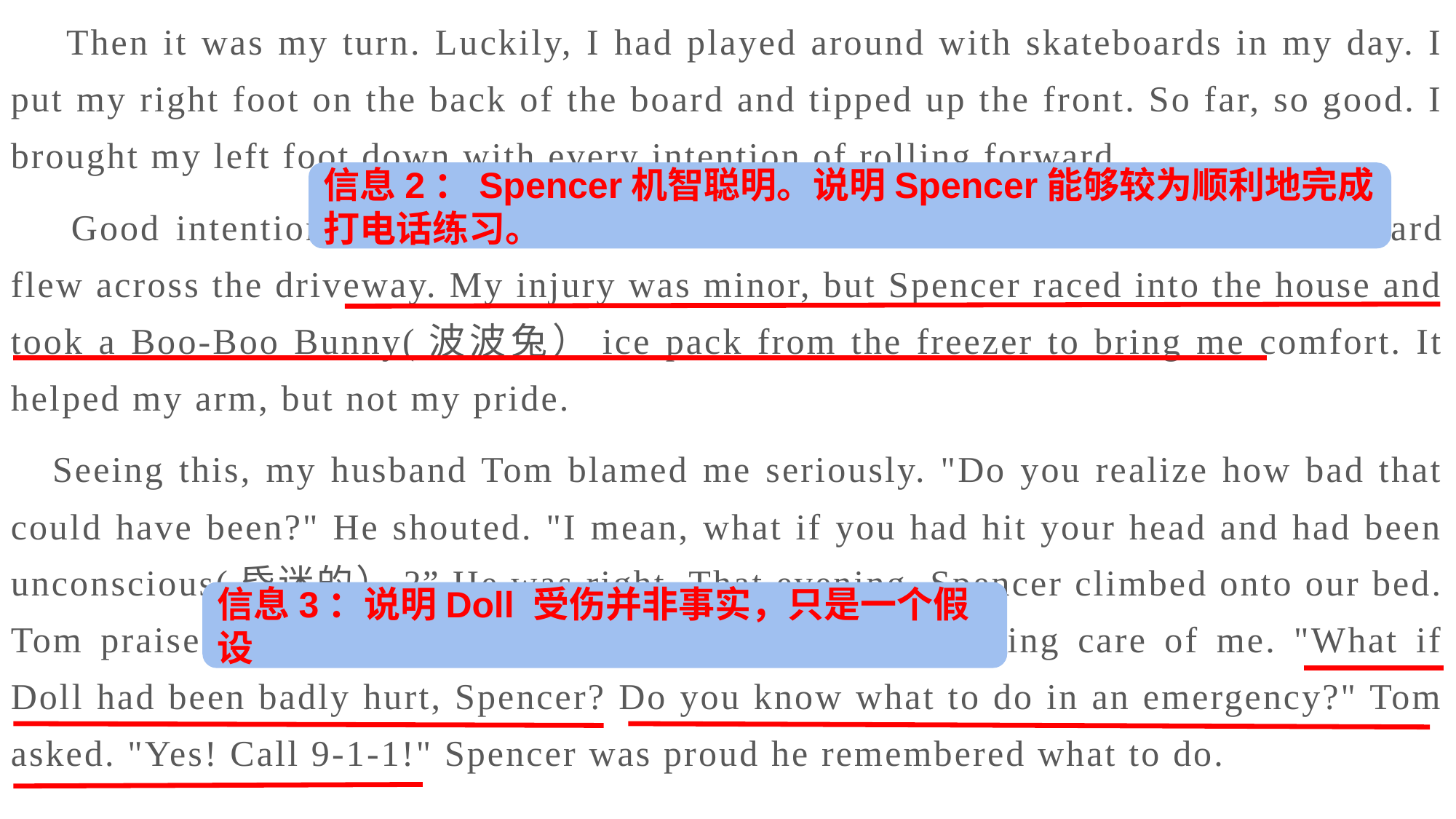

Then it was my turn. Luckily, I had played around with skateboards in my day. I put my right foot on the back of the board and tipped up the front. So far, so good. I brought my left foot down with every intention of rolling forward.
    Good intentions. Bad form. I fell hard on my elbow(肘部） as the skateboard flew across the driveway. My injury was minor, but Spencer raced into the house and took a Boo-Boo Bunny(波波兔）ice pack from the freezer to bring me comfort. It helped my arm, but not my pride.
   Seeing this, my husband Tom blamed me seriously. "Do you realize how bad that could have been?" He shouted. "I mean, what if you had hit your head and had been unconscious(昏迷的）?” He was right. That evening, Spencer climbed onto our bed. Tom praised him for getting the Boo-Boo Bunny and taking care of me. "What if Doll had been badly hurt, Spencer? Do you know what to do in an emergency?" Tom asked. "Yes! Call 9-1-1!" Spencer was proud he remembered what to do.
信息2：Spencer机智聪明。说明Spencer能够较为顺利地完成打电话练习。
信息3：说明Doll 受伤并非事实，只是一个假设